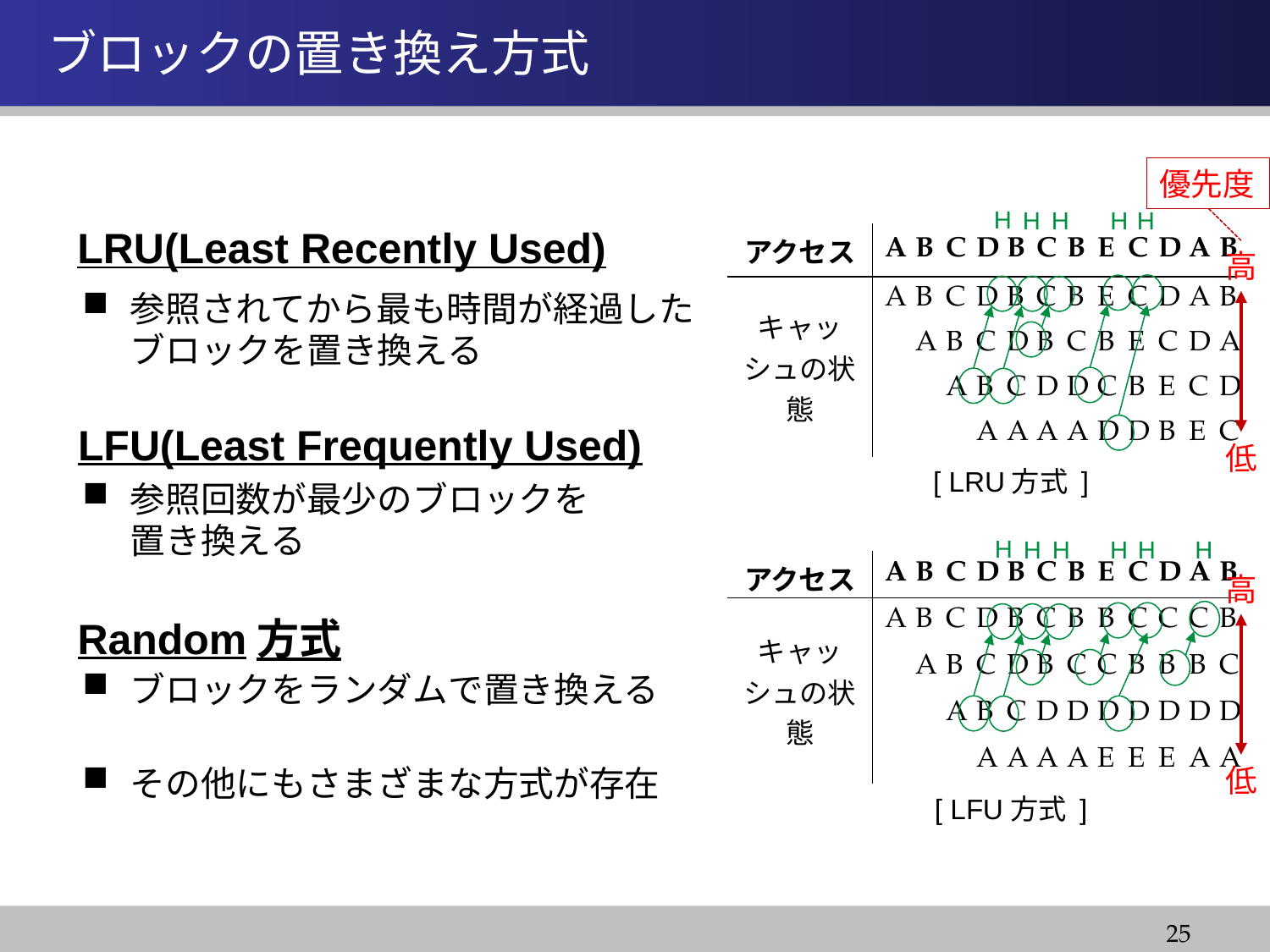

情報システム基盤学基礎１
# ブロックの置き換え方式
優先度
H
H
H
H
H
LRU(Least Recently Used)
| アクセス | A | B | C | D | B | C | B | E | C | D | A | B |
| --- | --- | --- | --- | --- | --- | --- | --- | --- | --- | --- | --- | --- |
| キャッシュの状態 | A | B | C | D | B | C | B | E | C | D | A | B |
|  |  | A | B | C | D | B | C | B | E | C | D | A |
|  |  |  | A | B | C | D | D | C | B | E | C | D |
|  |  |  |  | A | A | A | A | D | D | B | E | C |
高

参照されてから最も時間が経過した
ブロックを置き換える

参照回数が最少のブロックを
置き換える

ブロックをランダムで置き換える

その他にもさまざまな方式が存在

LFU(Least Frequently Used)

低
[ LRU方式 ]
H
H
H
H
H
H
| アクセス | A | B | C | D | B | C | B | E | C | D | A | B |
| --- | --- | --- | --- | --- | --- | --- | --- | --- | --- | --- | --- | --- |
| キャッシュの状態 | A | B | C | D | B | C | B | B | C | C | C | B |
|  |  | A | B | C | D | B | C | C | B | B | B | C |
|  |  |  | A | B | C | D | D | D | D | D | D | D |
|  |  |  |  | A | A | A | A | E | E | E | A | A |
高

Random方式

低
[ LFU方式 ]
25